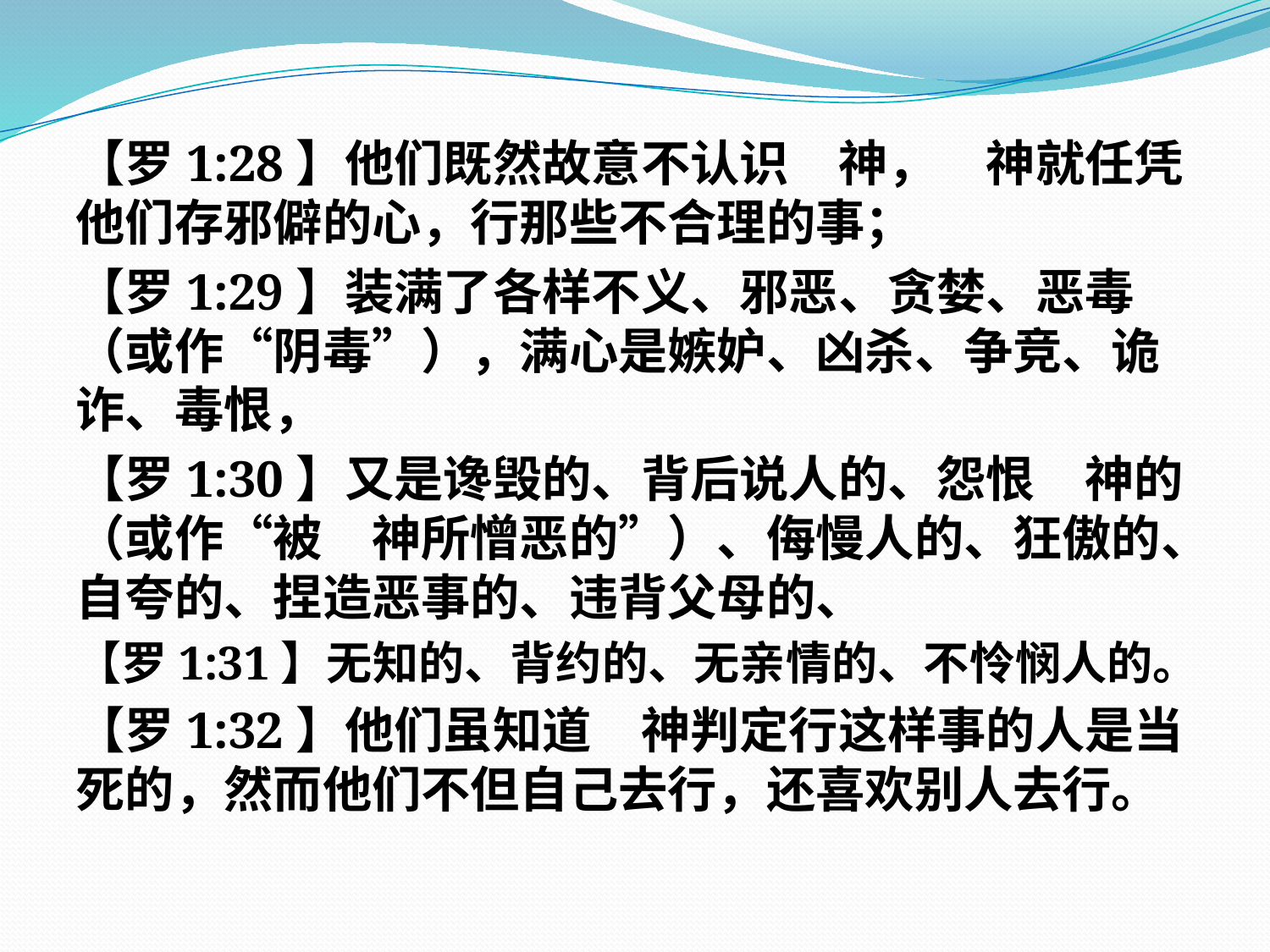

【罗1:28】他们既然故意不认识　神，　神就任凭他们存邪僻的心，行那些不合理的事；
【罗1:29】装满了各样不义、邪恶、贪婪、恶毒（或作“阴毒”），满心是嫉妒、凶杀、争竞、诡诈、毒恨，
【罗1:30】又是谗毁的、背后说人的、怨恨　神的（或作“被　神所憎恶的”）、侮慢人的、狂傲的、自夸的、捏造恶事的、违背父母的、
【罗1:31】无知的、背约的、无亲情的、不怜悯人的。
【罗1:32】他们虽知道　神判定行这样事的人是当死的，然而他们不但自己去行，还喜欢别人去行。